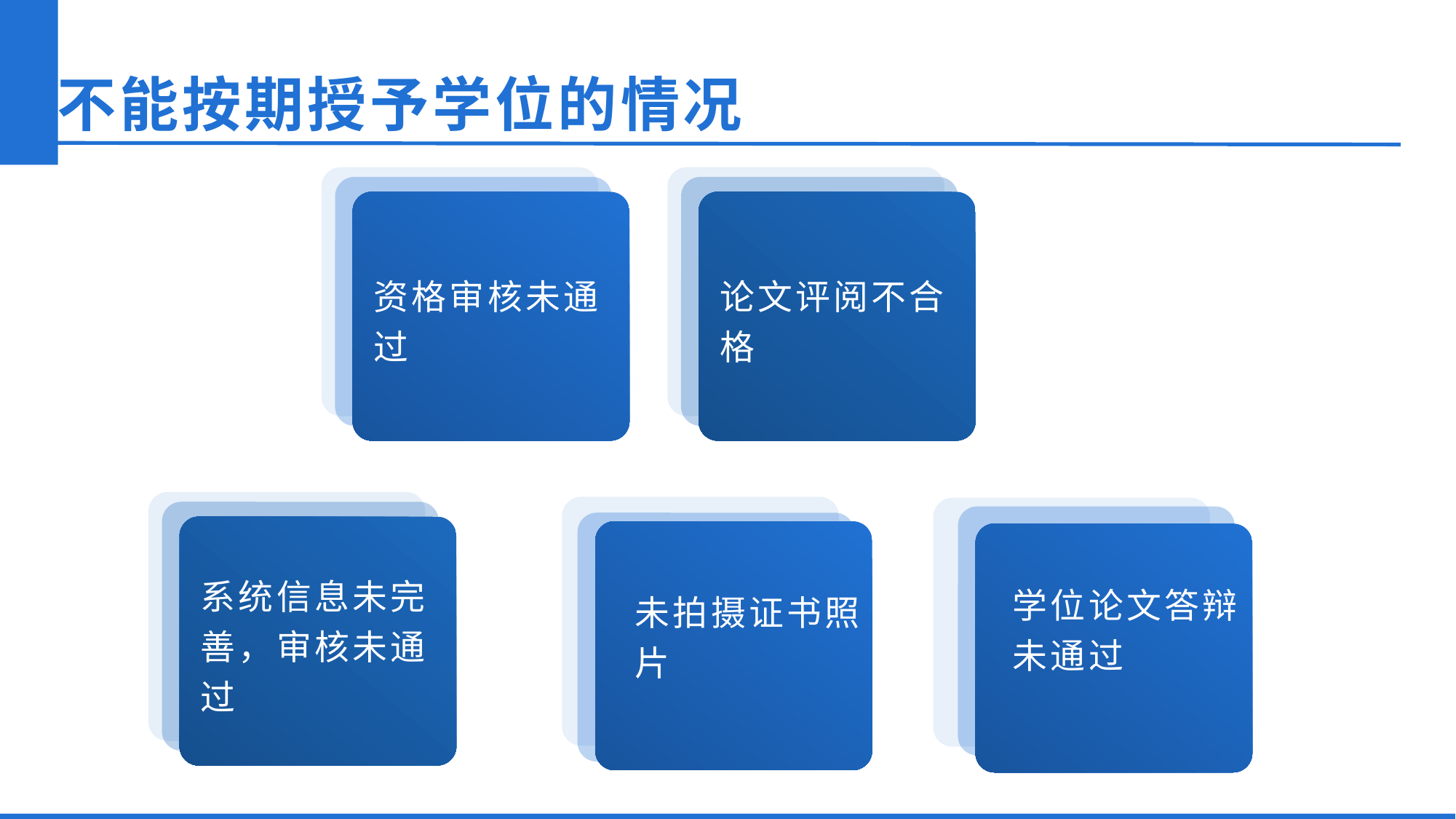

不能按期授予学位的情况

资格审核未通过
论文评阅不合格

学位论文答辩未通过

未拍摄证书照片
系统信息未完善，审核未通过